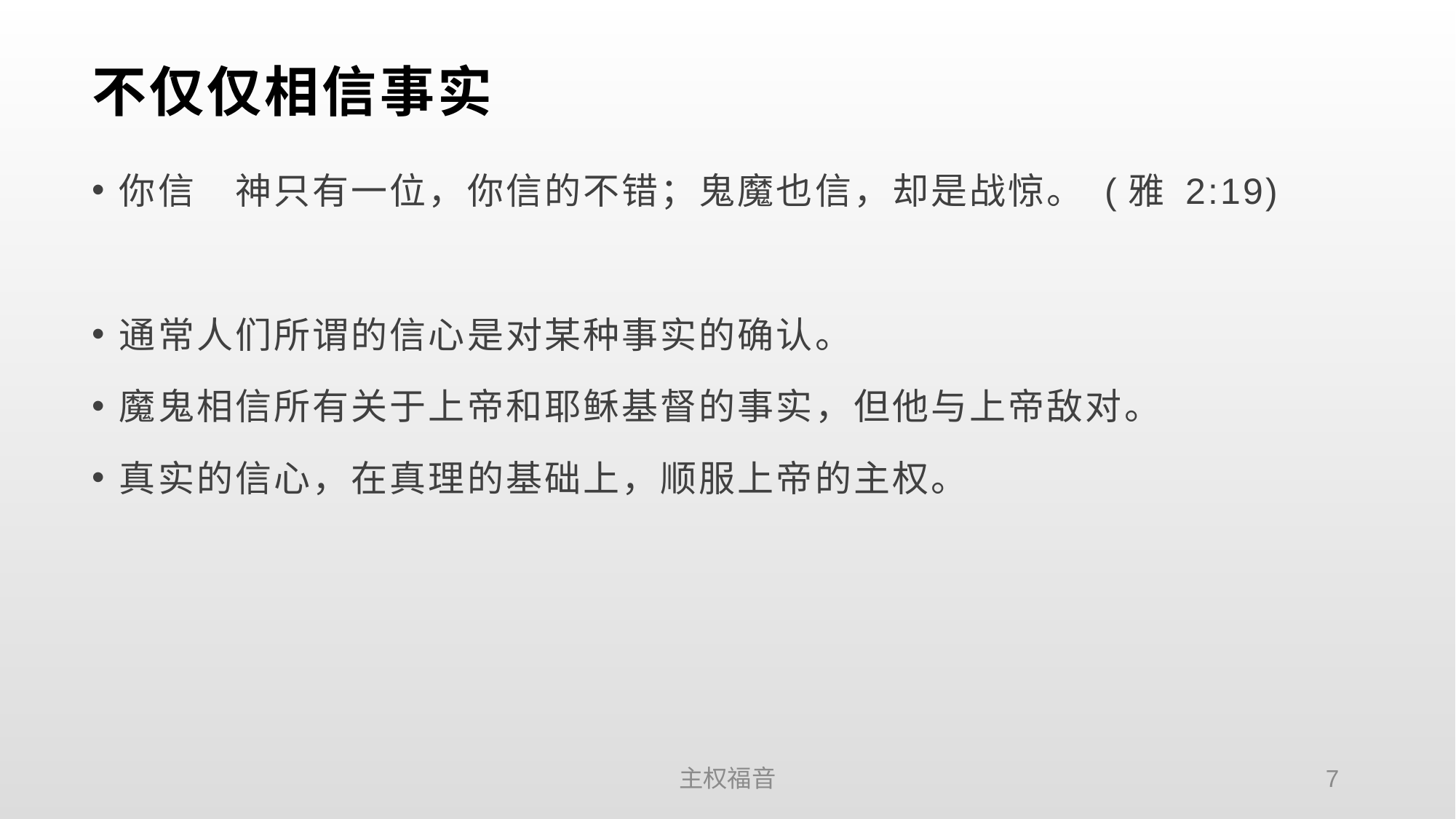

# 不仅仅相信事实
你信　神只有一位，你信的不错；鬼魔也信，却是战惊。 (雅 2:19)

通常人们所谓的信心是对某种事实的确认。
魔鬼相信所有关于上帝和耶稣基督的事实，但他与上帝敌对。
真实的信心，在真理的基础上，顺服上帝的主权。
主权福音
7